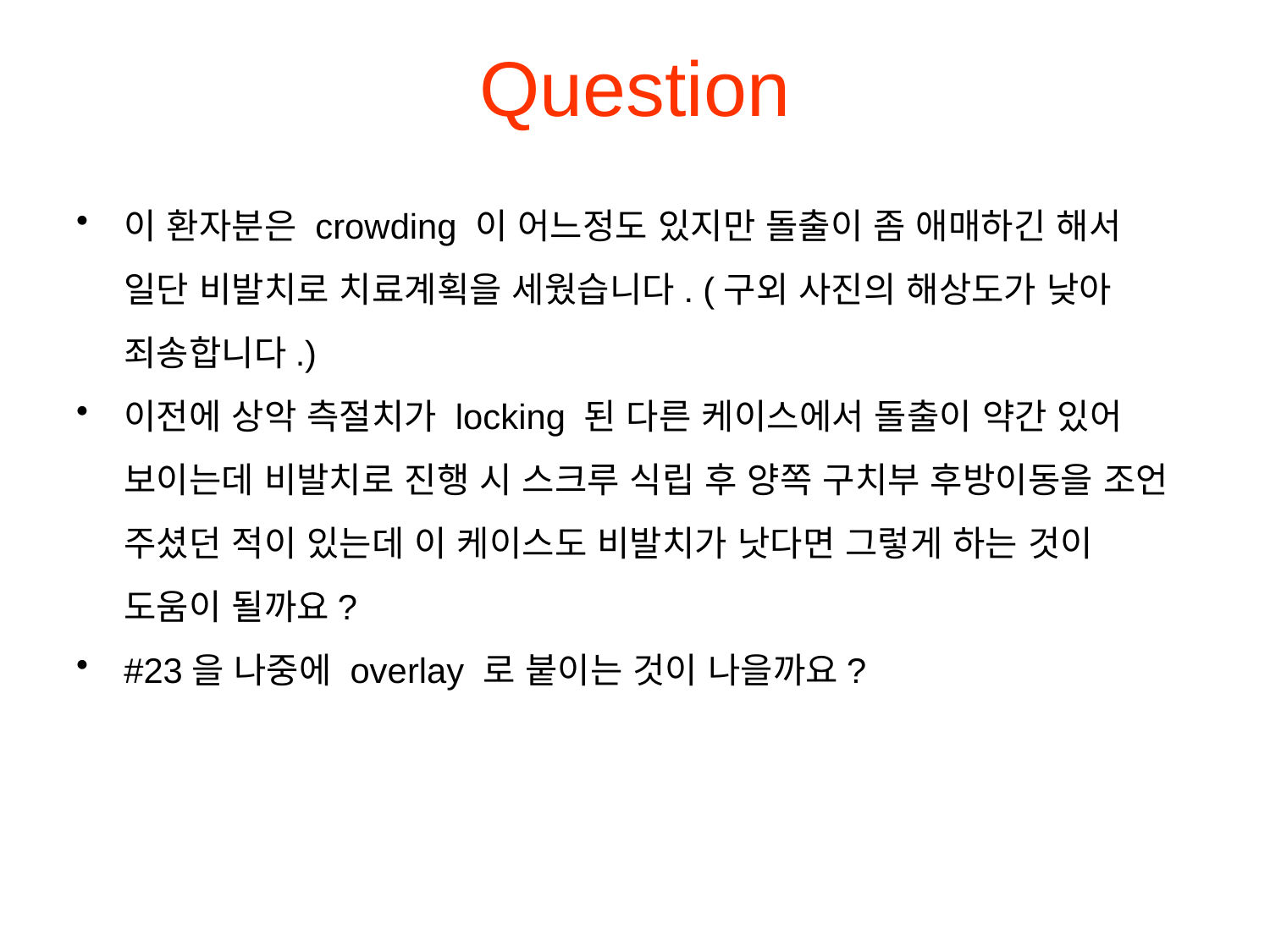

# Question
이 환자분은 crowding 이 어느정도 있지만 돌출이 좀 애매하긴 해서 일단 비발치로 치료계획을 세웠습니다. (구외 사진의 해상도가 낮아 죄송합니다.)
이전에 상악 측절치가 locking 된 다른 케이스에서 돌출이 약간 있어 보이는데 비발치로 진행 시 스크루 식립 후 양쪽 구치부 후방이동을 조언 주셨던 적이 있는데 이 케이스도 비발치가 낫다면 그렇게 하는 것이 도움이 될까요?
#23을 나중에 overlay 로 붙이는 것이 나을까요?